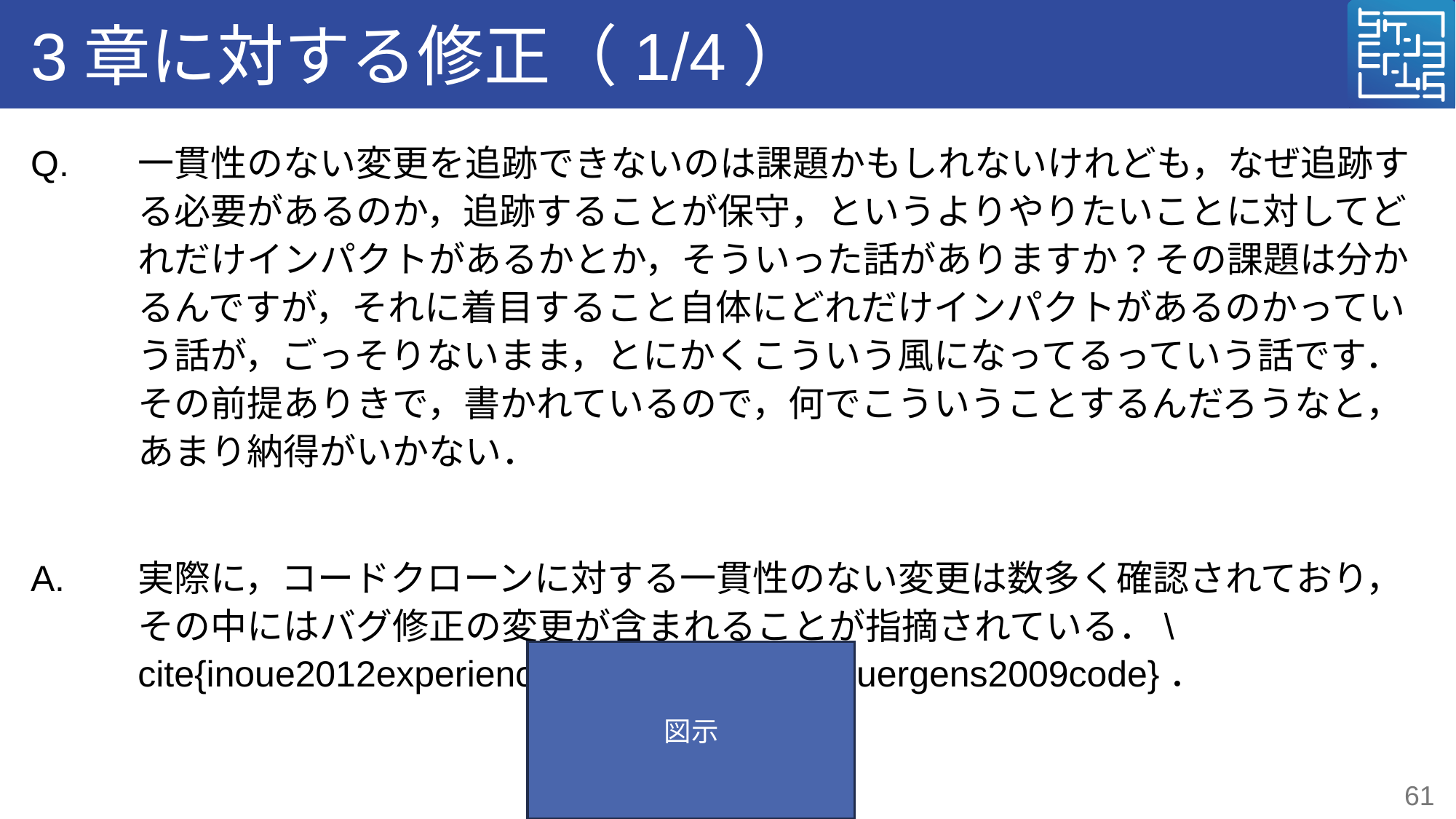

# 3章に対する修正（1/4）
Q.	一貫性のない変更を追跡できないのは課題かもしれないけれども，なぜ追跡する必要があるのか，追跡することが保守，というよりやりたいことに対してどれだけインパクトがあるかとか，そういった話がありますか？その課題は分かるんですが，それに着目すること自体にどれだけインパクトがあるのかっていう話が，ごっそりないまま，とにかくこういう風になってるっていう話です．その前提ありきで，書かれているので，何でこういうことするんだろうなと，あまり納得がいかない．

A.	実際に，コードクローンに対する一貫性のない変更は数多く確認されており，その中にはバグ修正の変更が含まれることが指摘されている．\cite{inoue2012experience,jiang2007context,juergens2009code}．

図示
61